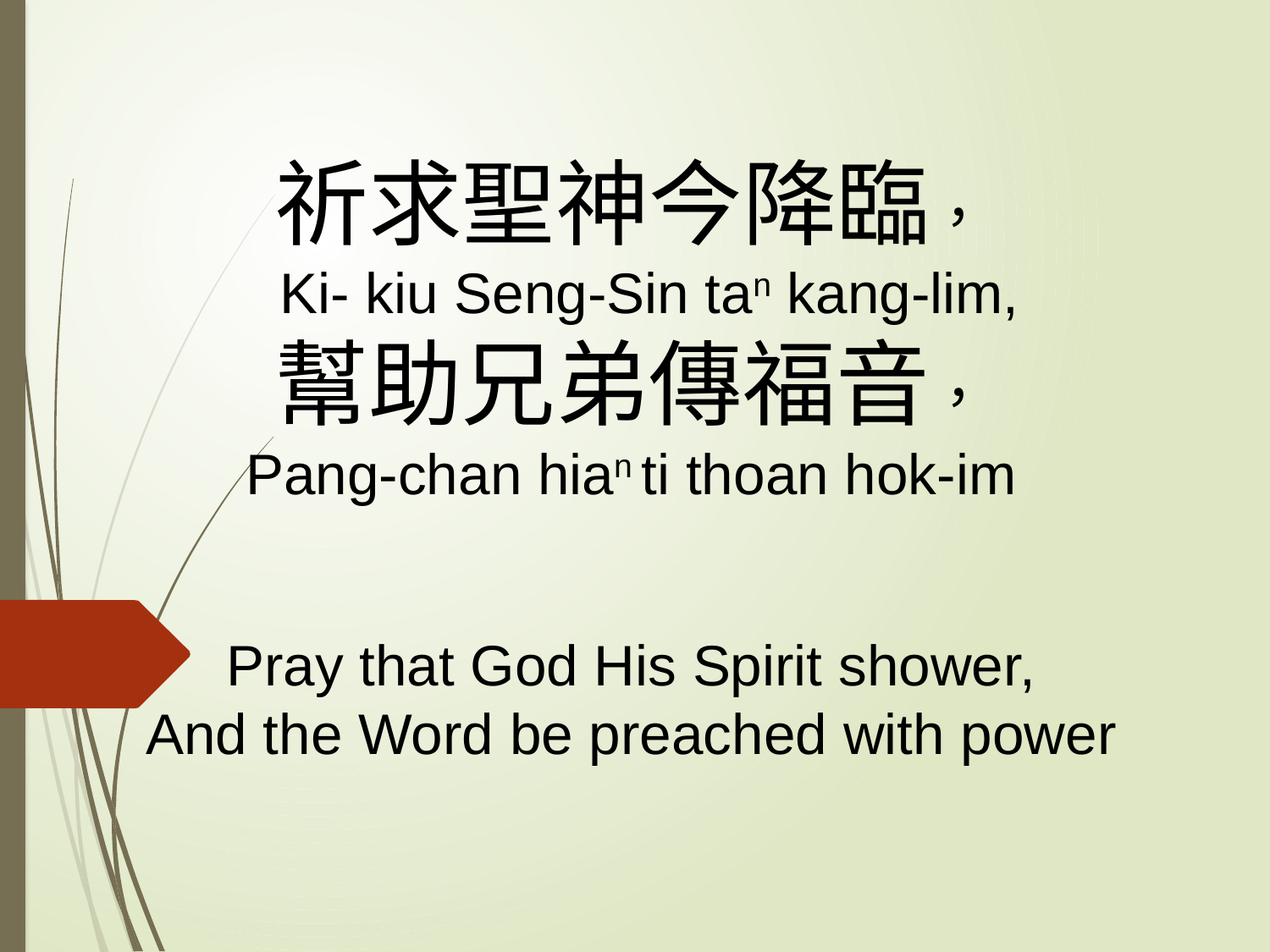

# 祈求聖神今降臨， Ki- kiu Seng-Sin tan kang-lim, 幫助兄弟傳福音， Pang-chan hian ti thoan hok-im Pray that God His Spirit shower, And the Word be preached with power